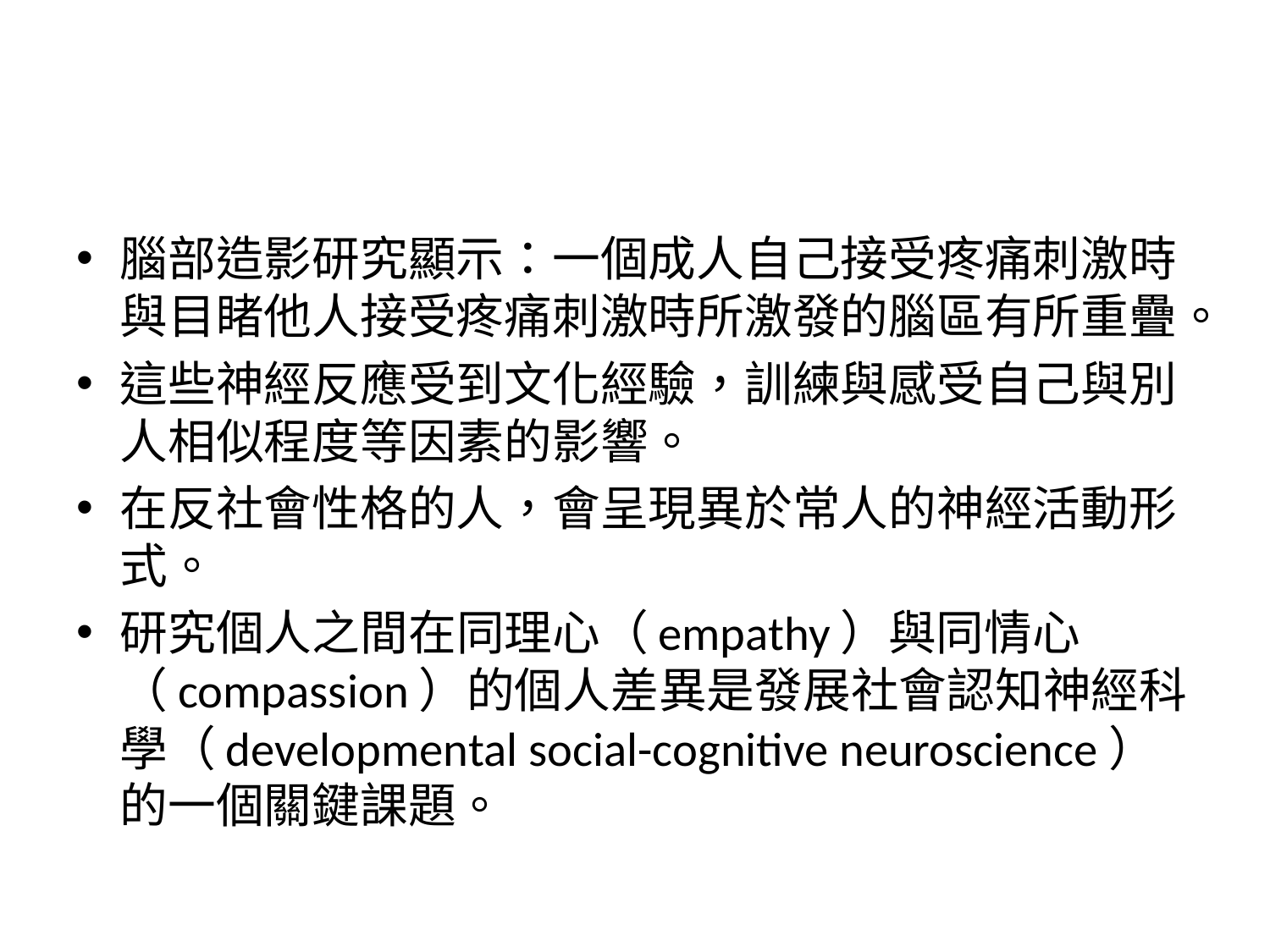

#
腦部造影研究顯示：一個成人自己接受疼痛刺激時與目睹他人接受疼痛刺激時所激發的腦區有所重疊。
這些神經反應受到文化經驗，訓練與感受自己與別人相似程度等因素的影響。
在反社會性格的人，會呈現異於常人的神經活動形式。
研究個人之間在同理心（empathy）與同情心（compassion）的個人差異是發展社會認知神經科學（developmental social-cognitive neuroscience）的一個關鍵課題。